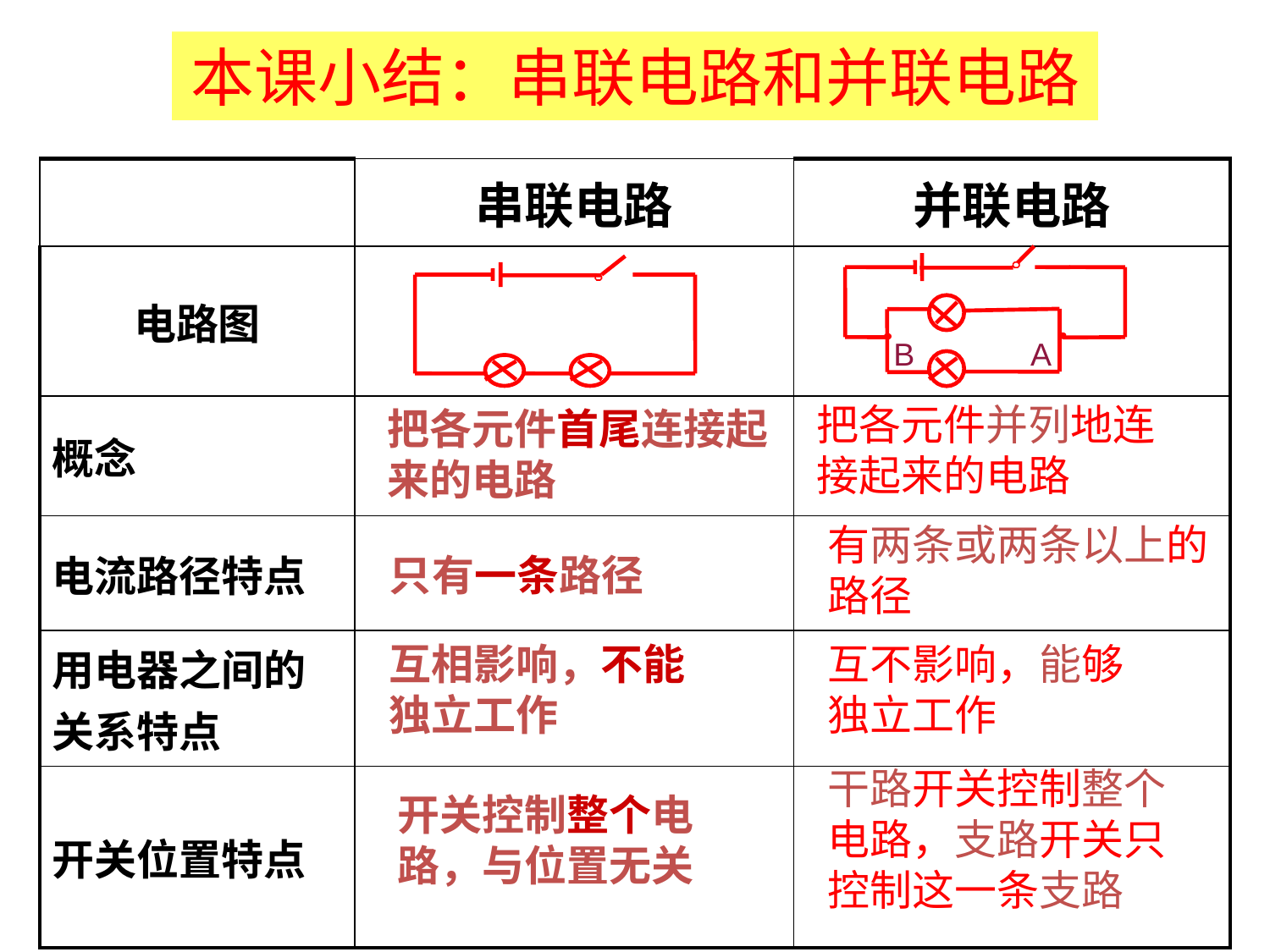

本课小结：串联电路和并联电路
|  | 串联电路 | 并联电路 |
| --- | --- | --- |
| 电路图 |  |  |
| 概念 |  |  |
| 电流路径特点 |  |  |
| 用电器之间的关系特点 |  |  |
| 开关位置特点 |  |  |

B
A

把各元件并列地连接起来的电路
把各元件首尾连接起来的电路
有两条或两条以上的路径
只有一条路径
互相影响，不能独立工作
互不影响，能够独立工作
干路开关控制整个电路，支路开关只控制这一条支路
开关控制整个电路，与位置无关